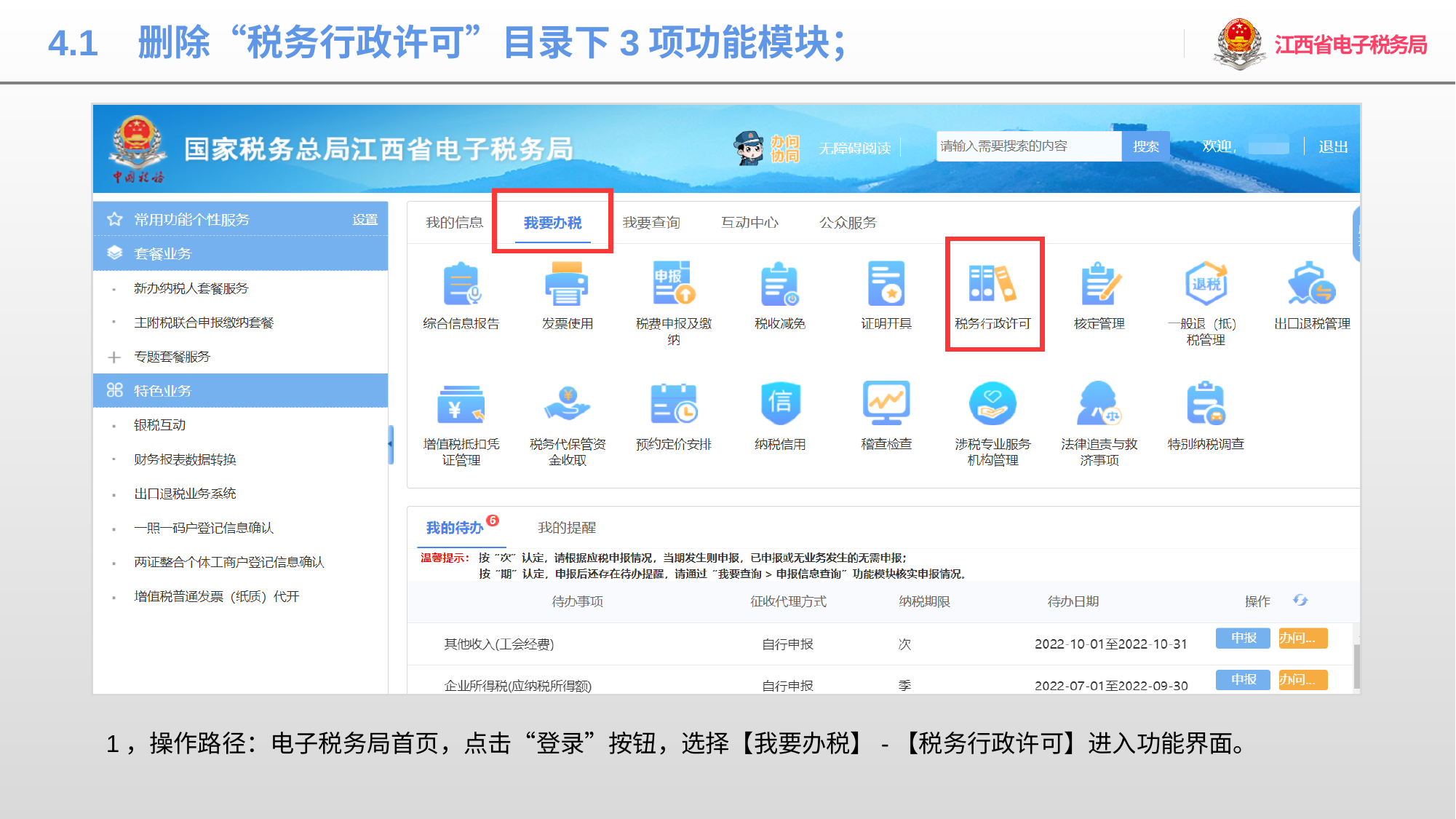

4.1   删除“税务行政许可”目录下3项功能模块；

1，操作路径：电子税务局首页，点击“登录”按钮，选择【我要办税】-【税务行政许可】进入功能界面。